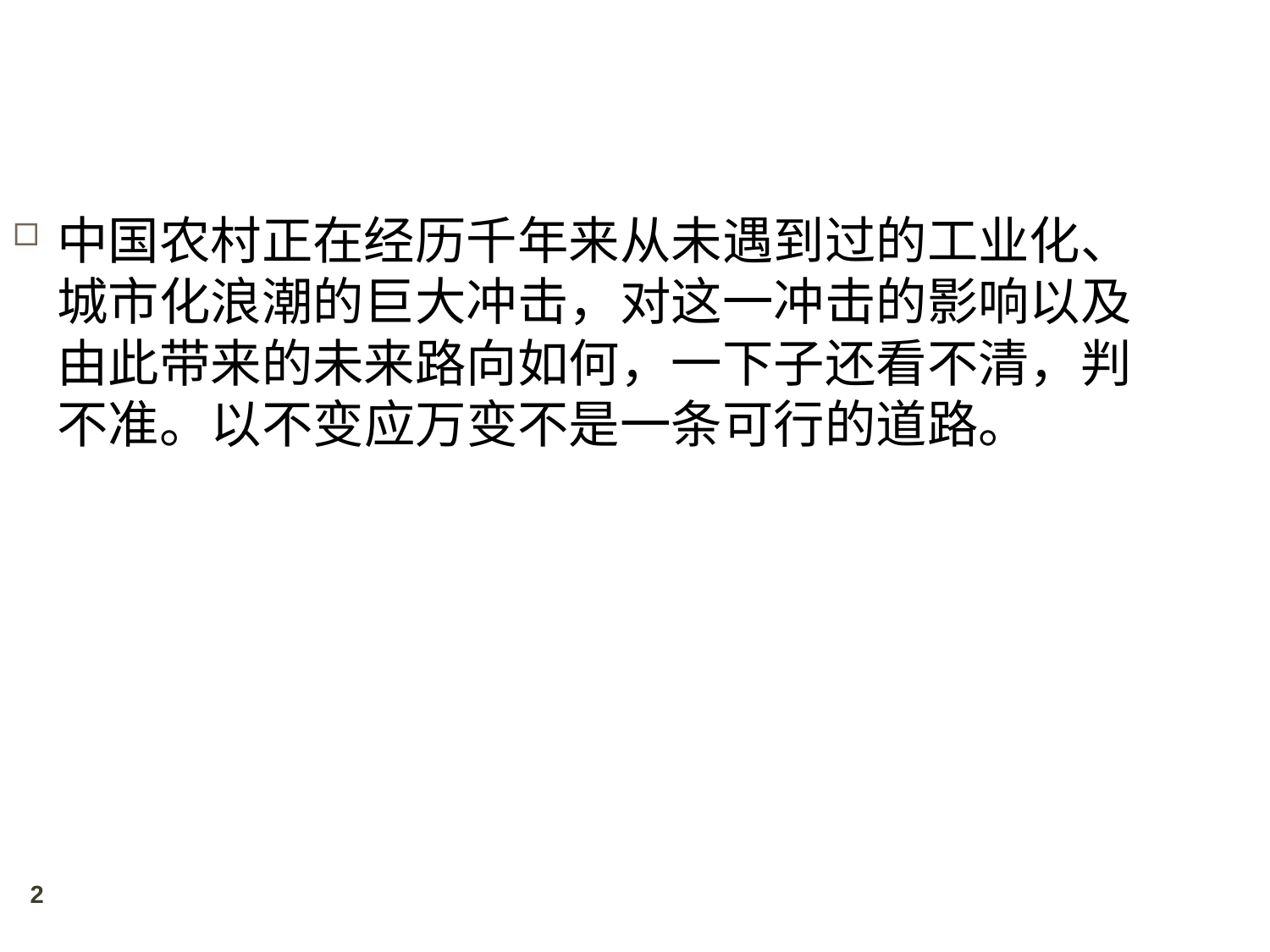

中国农村正在经历千年来从未遇到过的工业化、城市化浪潮的巨大冲击，对这一冲击的影响以及由此带来的未来路向如何，一下子还看不清，判不准。以不变应万变不是一条可行的道路。
2